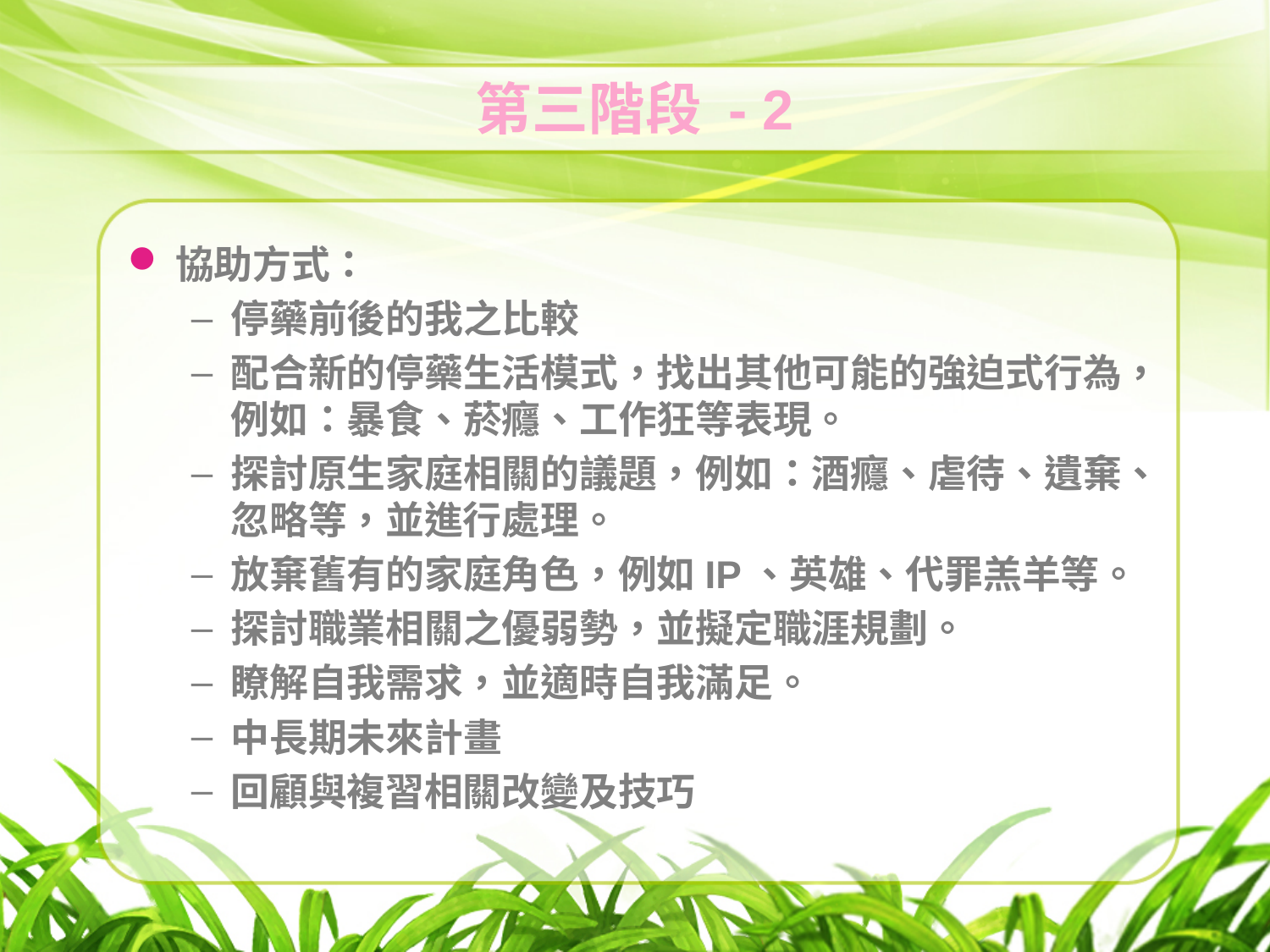

# 第三階段 - 2
協助方式：
停藥前後的我之比較
配合新的停藥生活模式，找出其他可能的強迫式行為，例如：暴食、菸癮、工作狂等表現。
探討原生家庭相關的議題，例如：酒癮、虐待、遺棄、忽略等，並進行處理。
放棄舊有的家庭角色，例如IP、英雄、代罪羔羊等。
探討職業相關之優弱勢，並擬定職涯規劃。
瞭解自我需求，並適時自我滿足。
中長期未來計畫
回顧與複習相關改變及技巧